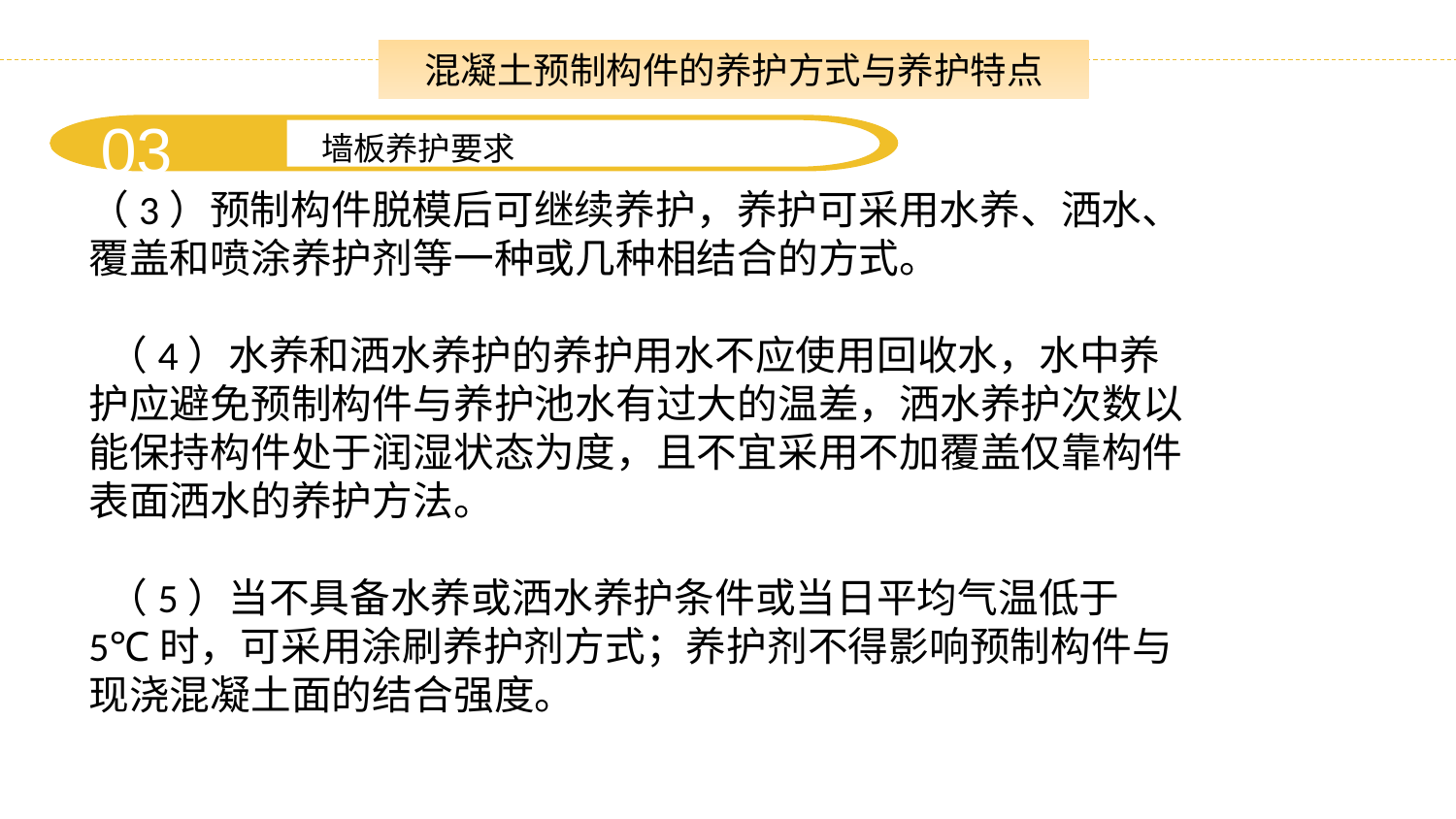

混凝土预制构件的养护方式与养护特点
03

墙板养护要求
（3）预制构件脱模后可继续养护，养护可采用水养、洒水、覆盖和喷涂养护剂等一种或几种相结合的方式。

 （4）水养和洒水养护的养护用水不应使用回收水，水中养护应避免预制构件与养护池水有过大的温差，洒水养护次数以能保持构件处于润湿状态为度，且不宜采用不加覆盖仅靠构件表面洒水的养护方法。

 （5）当不具备水养或洒水养护条件或当日平均气温低于5℃时，可采用涂刷养护剂方式；养护剂不得影响预制构件与现浇混凝土面的结合强度。